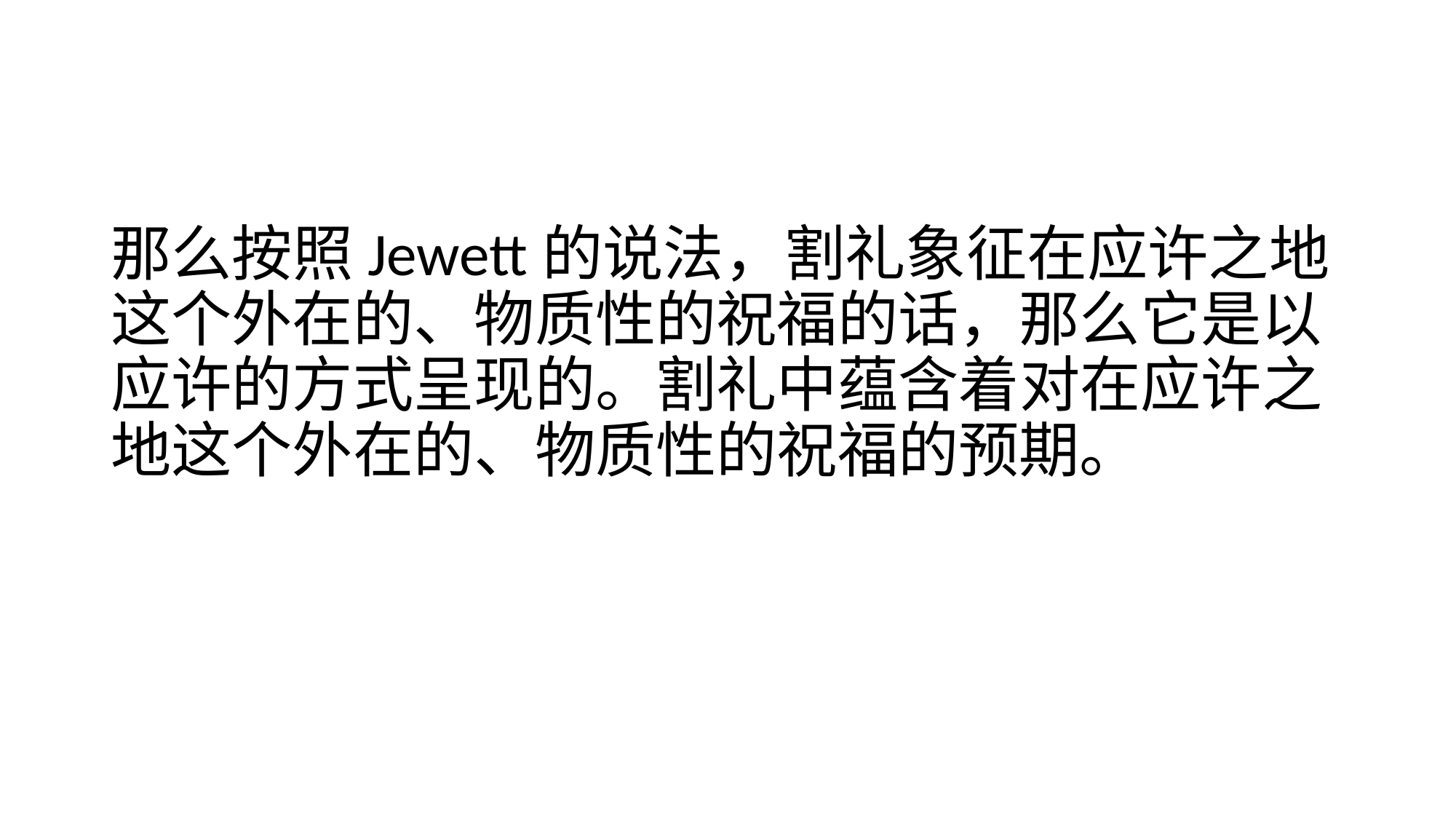

#
那么按照Jewett的说法，割礼象征在应许之地这个外在的、物质性的祝福的话，那么它是以应许的方式呈现的。割礼中蕴含着对在应许之地这个外在的、物质性的祝福的预期。